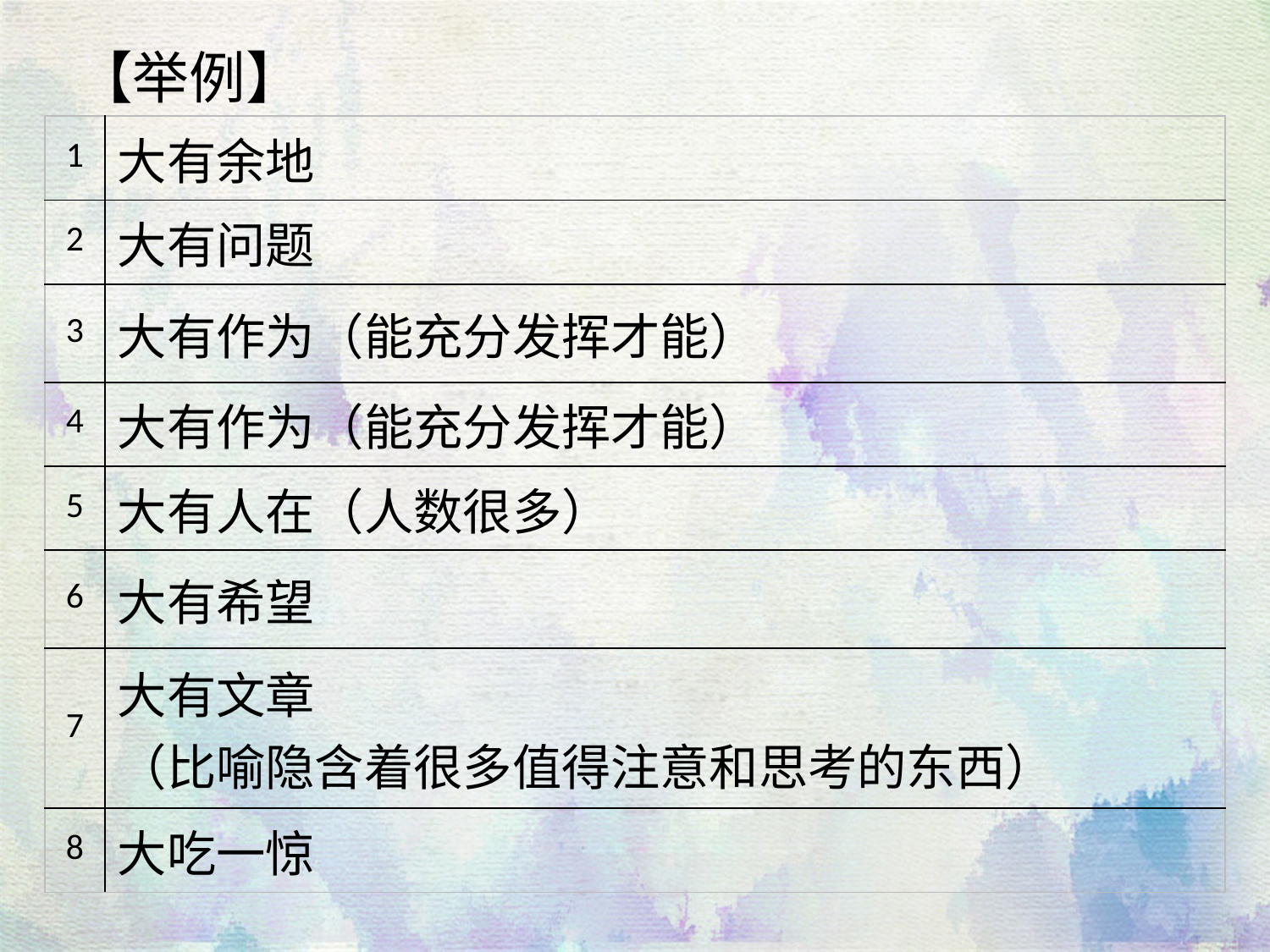

【举例】

| 1 | 大有余地 |
| --- | --- |
| 2 | 大有问题 |
| 3 | 大有作为（能充分发挥才能） |
| 4 | 大有作为（能充分发挥才能） |
| 5 | 大有人在（人数很多） |
| 6 | 大有希望 |
| 7 | 大有文章 （比喻隐含着很多值得注意和思考的东西） |
| 8 | 大吃一惊 |